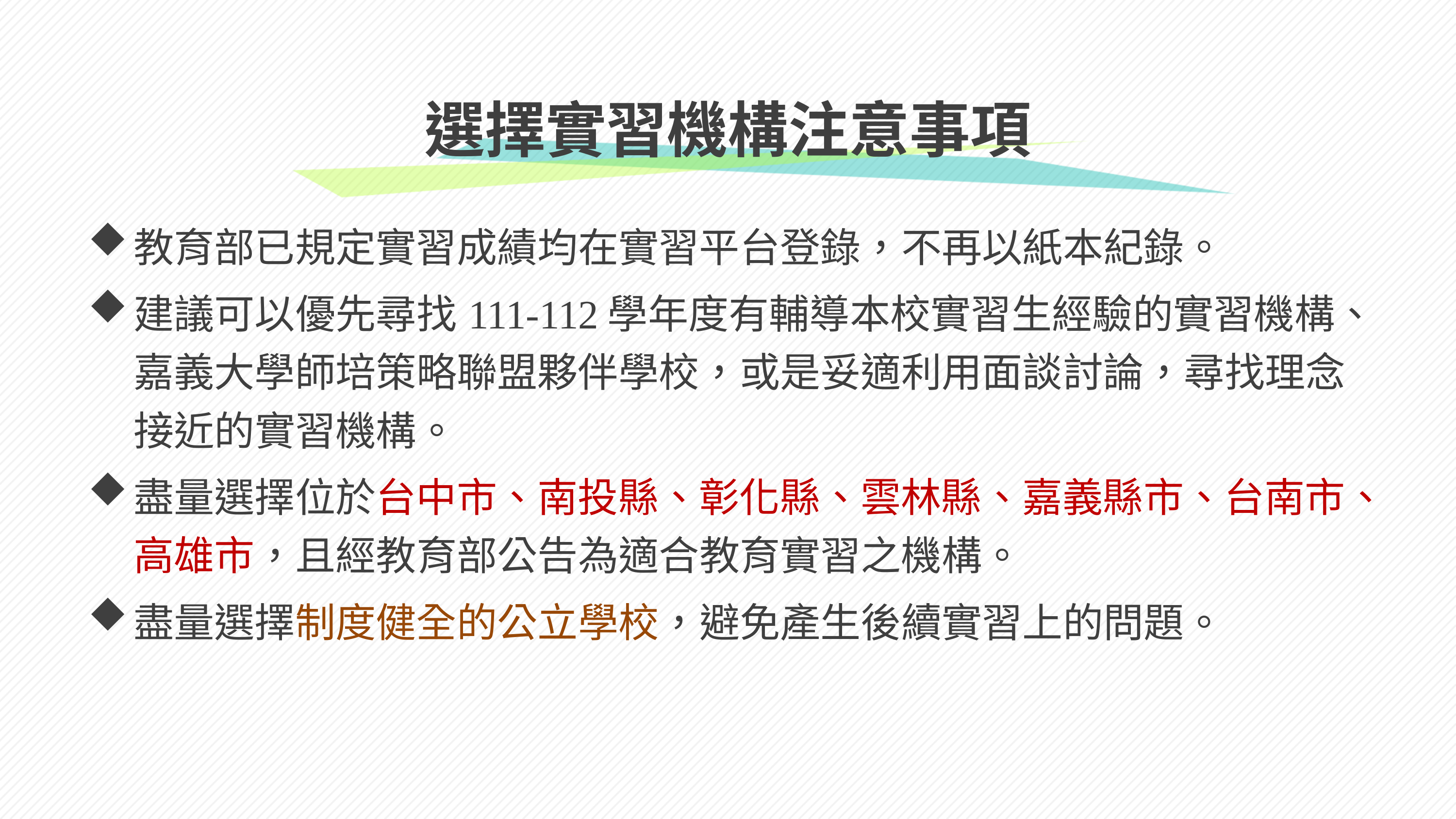

# 選擇實習機構注意事項
教育部已規定實習成績均在實習平台登錄，不再以紙本紀錄。
建議可以優先尋找111-112學年度有輔導本校實習生經驗的實習機構、嘉義大學師培策略聯盟夥伴學校，或是妥適利用面談討論，尋找理念接近的實習機構。
盡量選擇位於台中市、南投縣、彰化縣、雲林縣、嘉義縣市、台南市、高雄市，且經教育部公告為適合教育實習之機構。
盡量選擇制度健全的公立學校，避免產生後續實習上的問題。